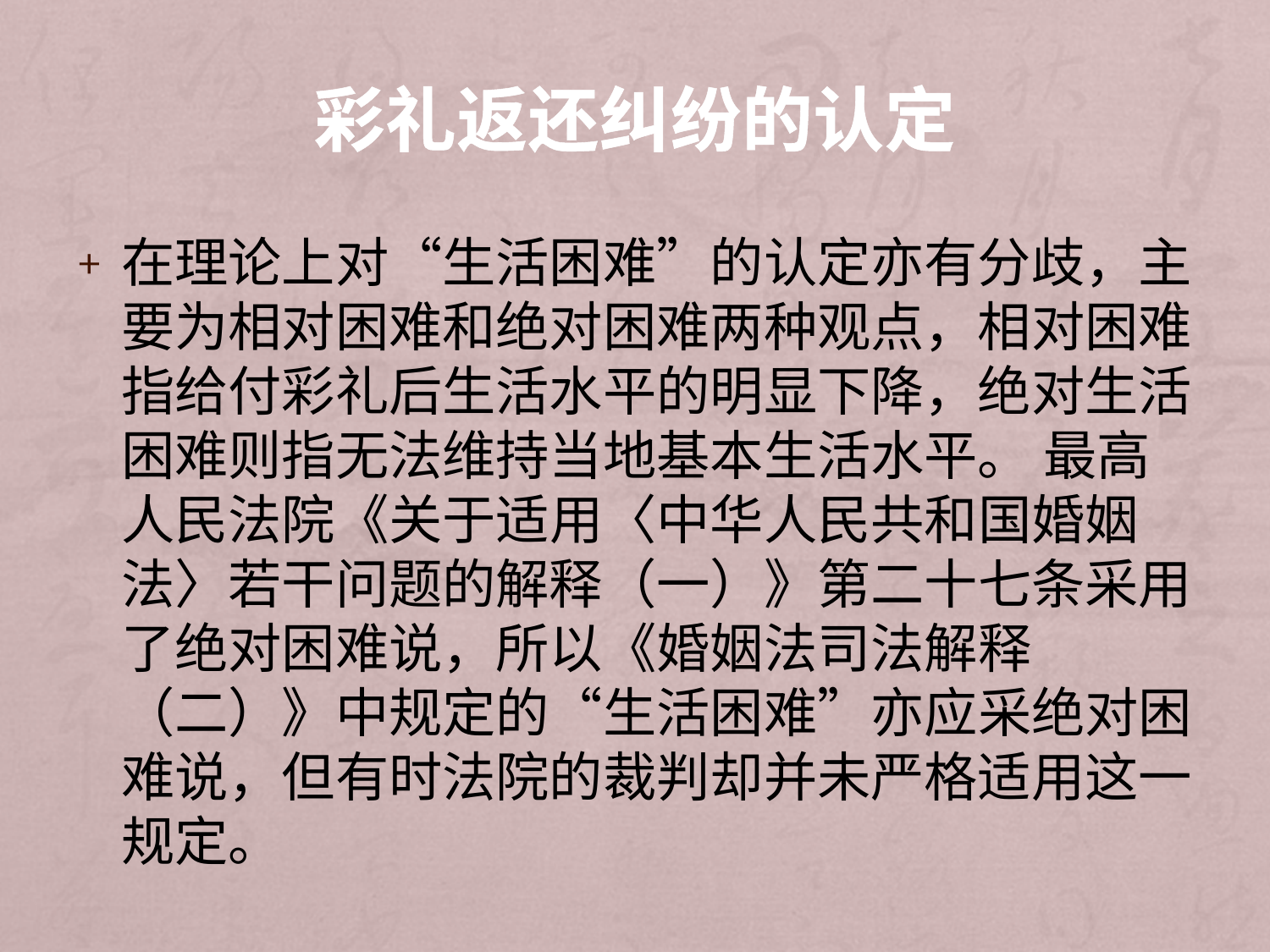

# 彩礼返还纠纷的认定
在理论上对“生活困难”的认定亦有分歧，主要为相对困难和绝对困难两种观点，相对困难指给付彩礼后生活水平的明显下降，绝对生活困难则指无法维持当地基本生活水平。 最高人民法院《关于适用〈中华人民共和国婚姻法〉若干问题的解释（一）》第二十七条采用了绝对困难说，所以《婚姻法司法解释（二）》中规定的“生活困难”亦应采绝对困难说，但有时法院的裁判却并未严格适用这一规定。